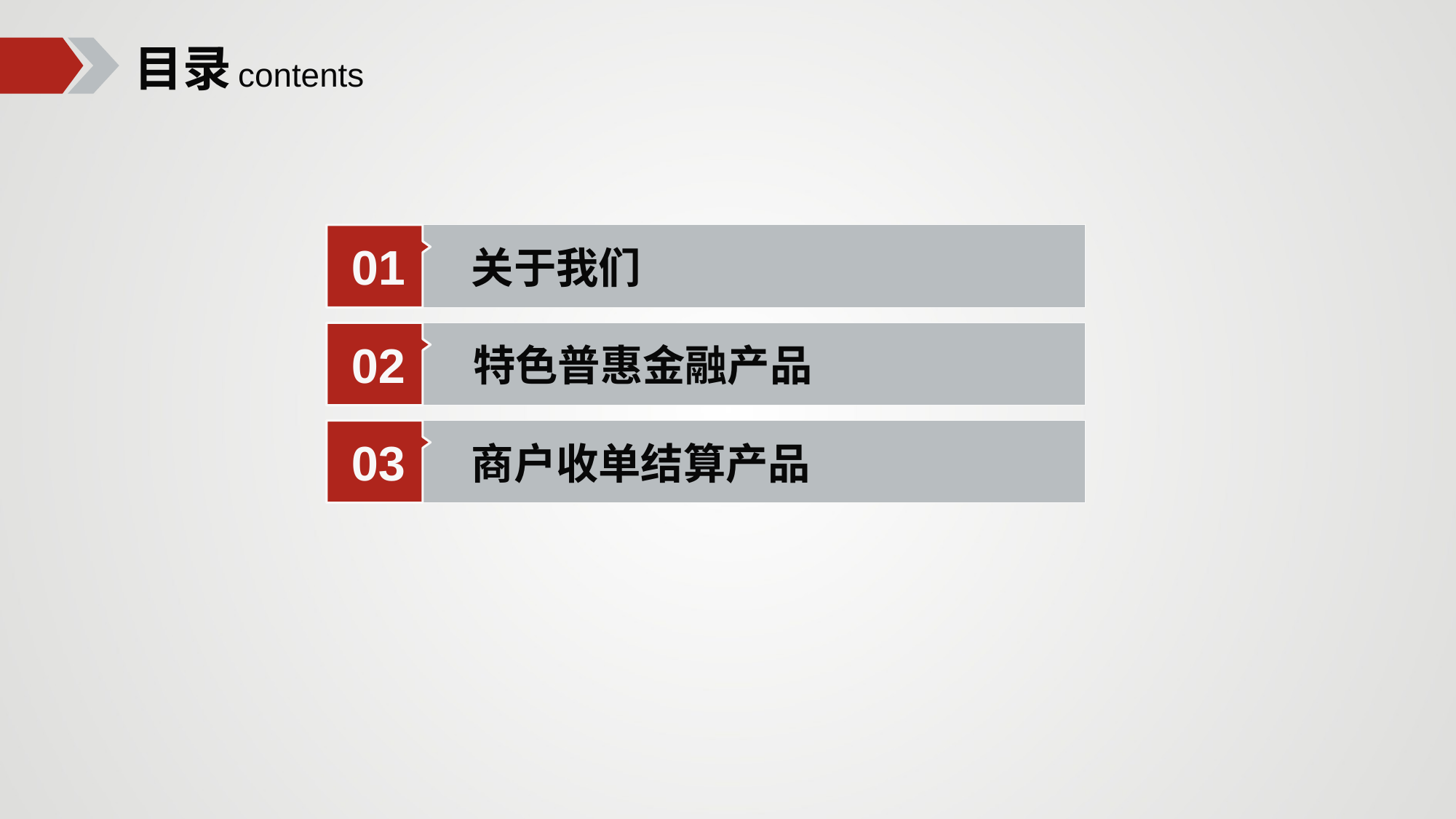

目录

contents

01
关于我们

02
  特色普惠金融产品

03
商户收单结算产品